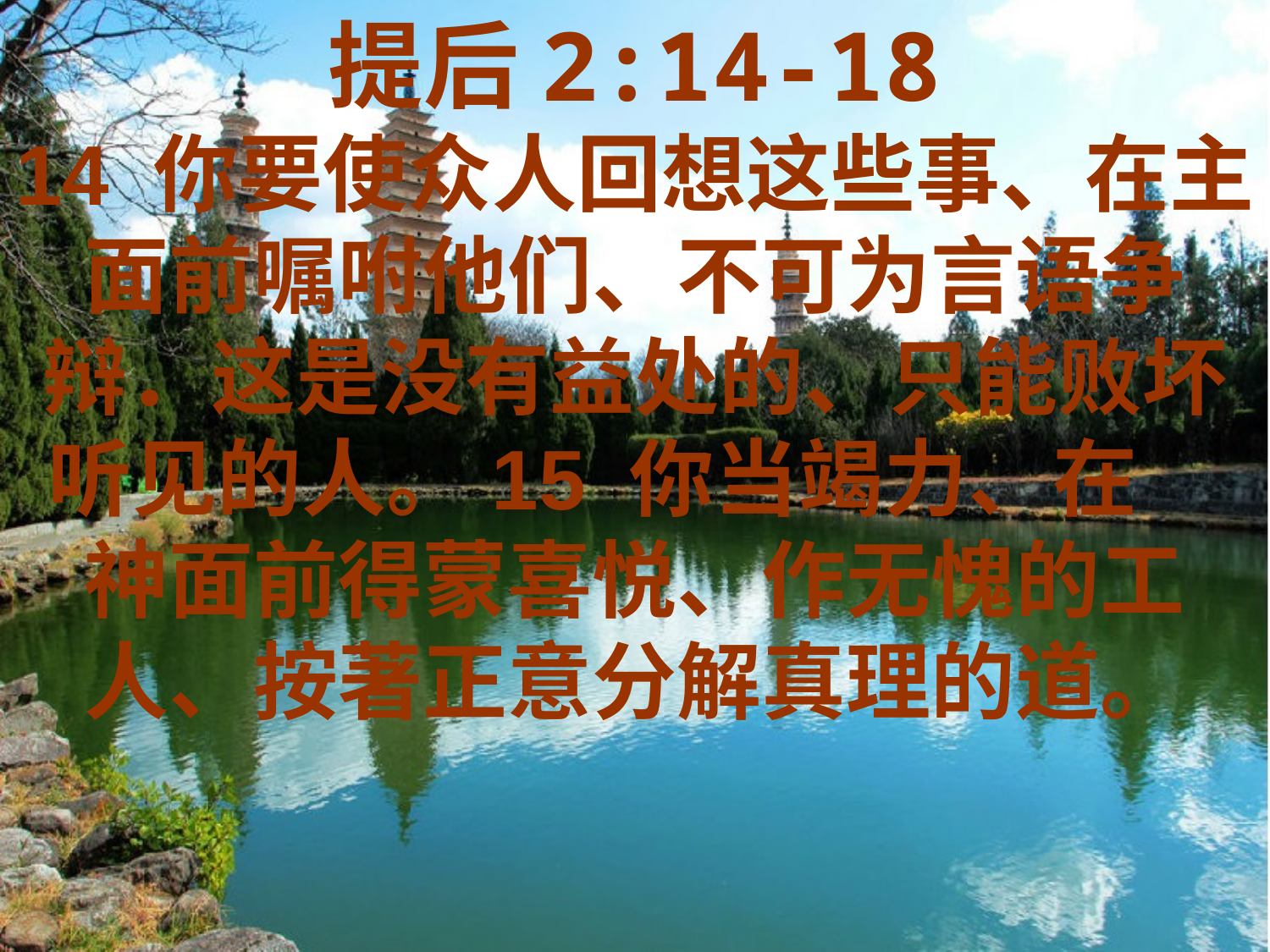

提后2:14-18
14 你要使众人回想这些事、在主面前嘱咐他们、不可为言语争辩．这是没有益处的、只能败坏听见的人。15 你当竭力、在　神面前得蒙喜悦、作无愧的工人、按著正意分解真理的道。